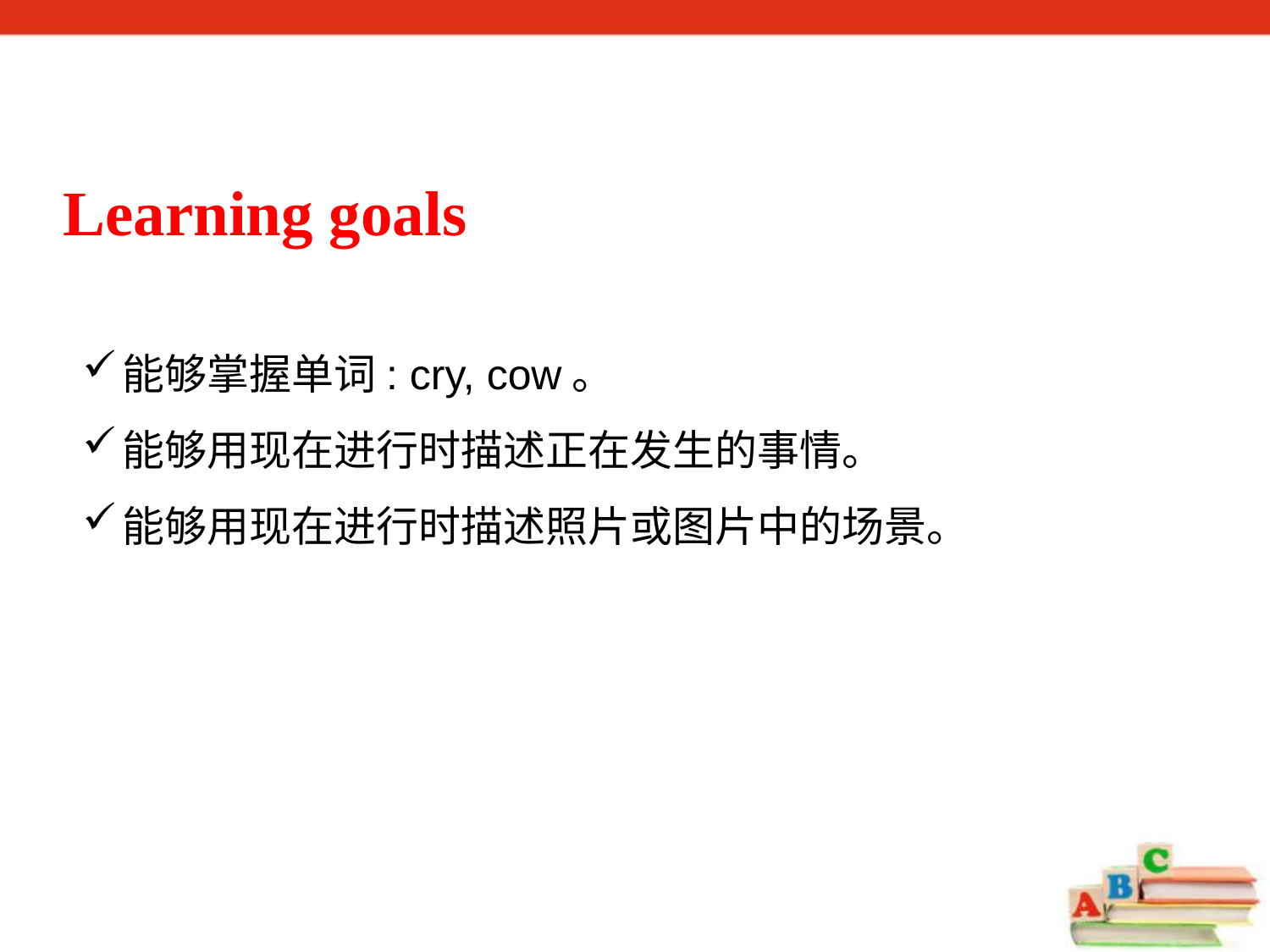

Learning goals
能够掌握单词: cry, cow。
能够用现在进行时描述正在发生的事情。
能够用现在进行时描述照片或图片中的场景。